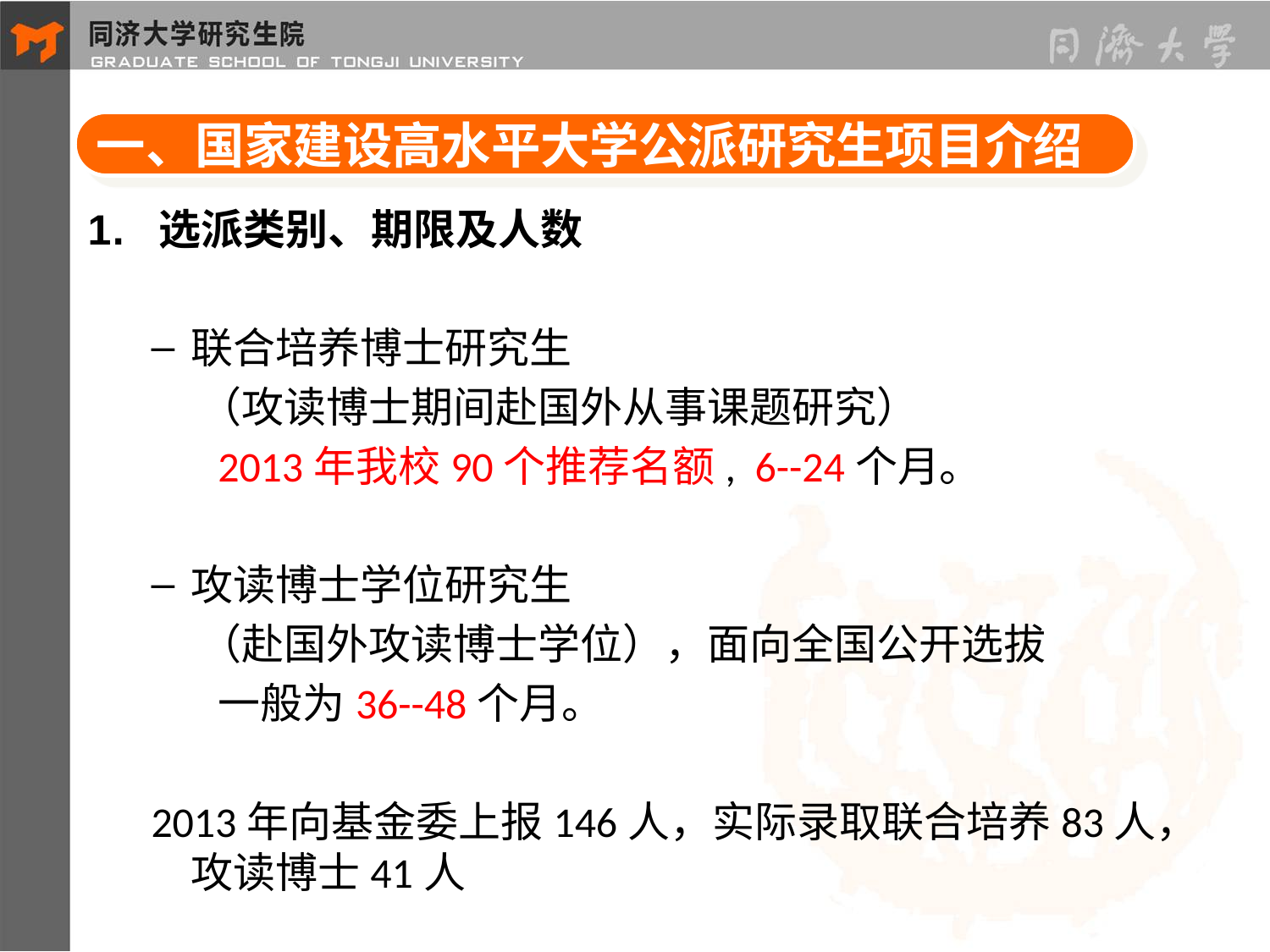

一、国家建设高水平大学公派研究生项目介绍
选派类别、期限及人数

联合培养博士研究生
    （攻读博士期间赴国外从事课题研究）
       2013年我校90个推荐名额,  6--24个月。

攻读博士学位研究生
    （赴国外攻读博士学位），面向全国公开选拔
      一般为36--48个月。

2013年向基金委上报146人，实际录取联合培养83人，攻读博士41人
5